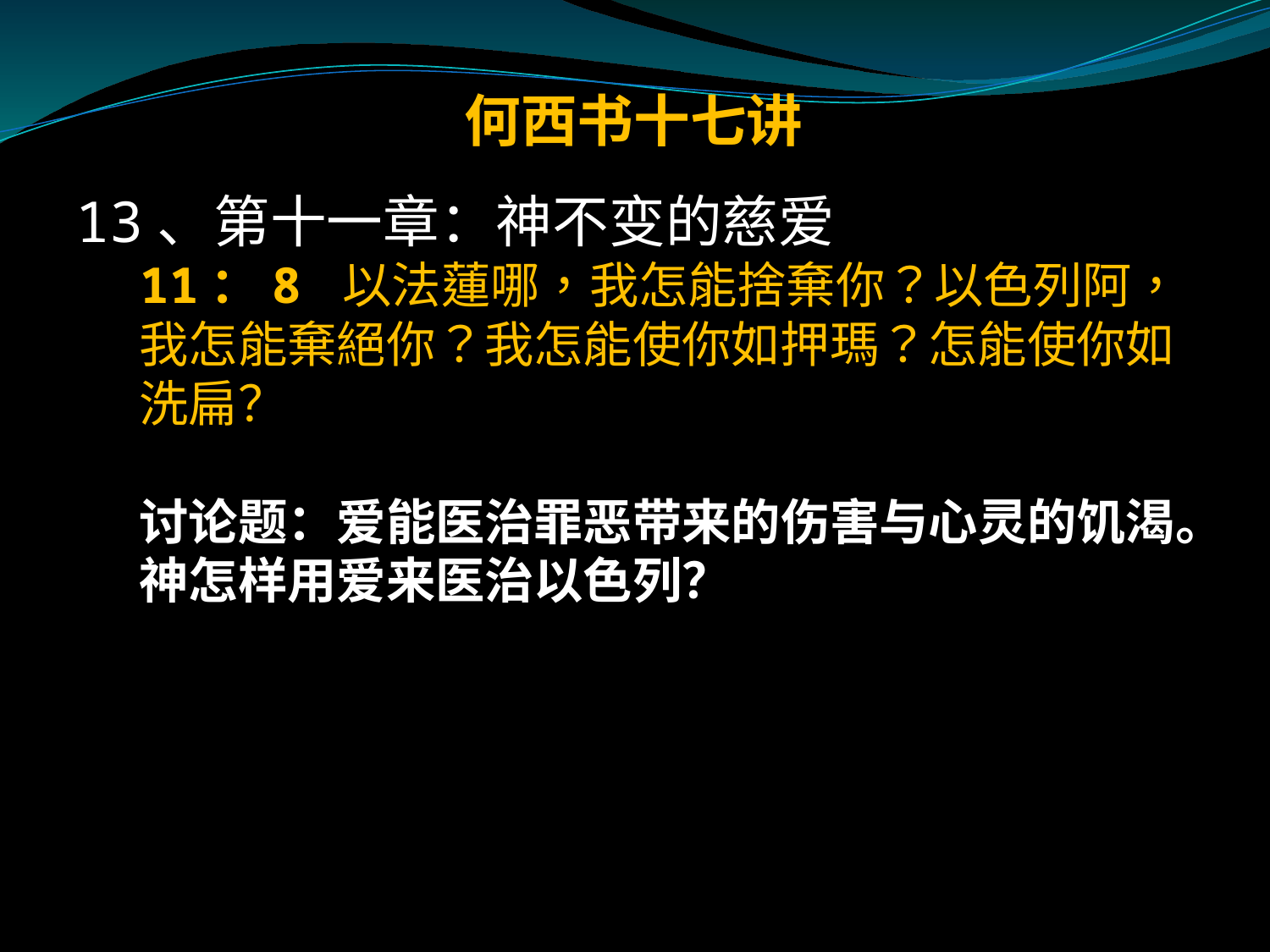

# 何西书十七讲
13、第十一章：神不变的慈爱
11：8 以法蓮哪，我怎能捨棄你？以色列阿，我怎能棄絕你？我怎能使你如押瑪？怎能使你如洗扁？

讨论题：爱能医治罪恶带来的伤害与心灵的饥渴。神怎样用爱来医治以色列？